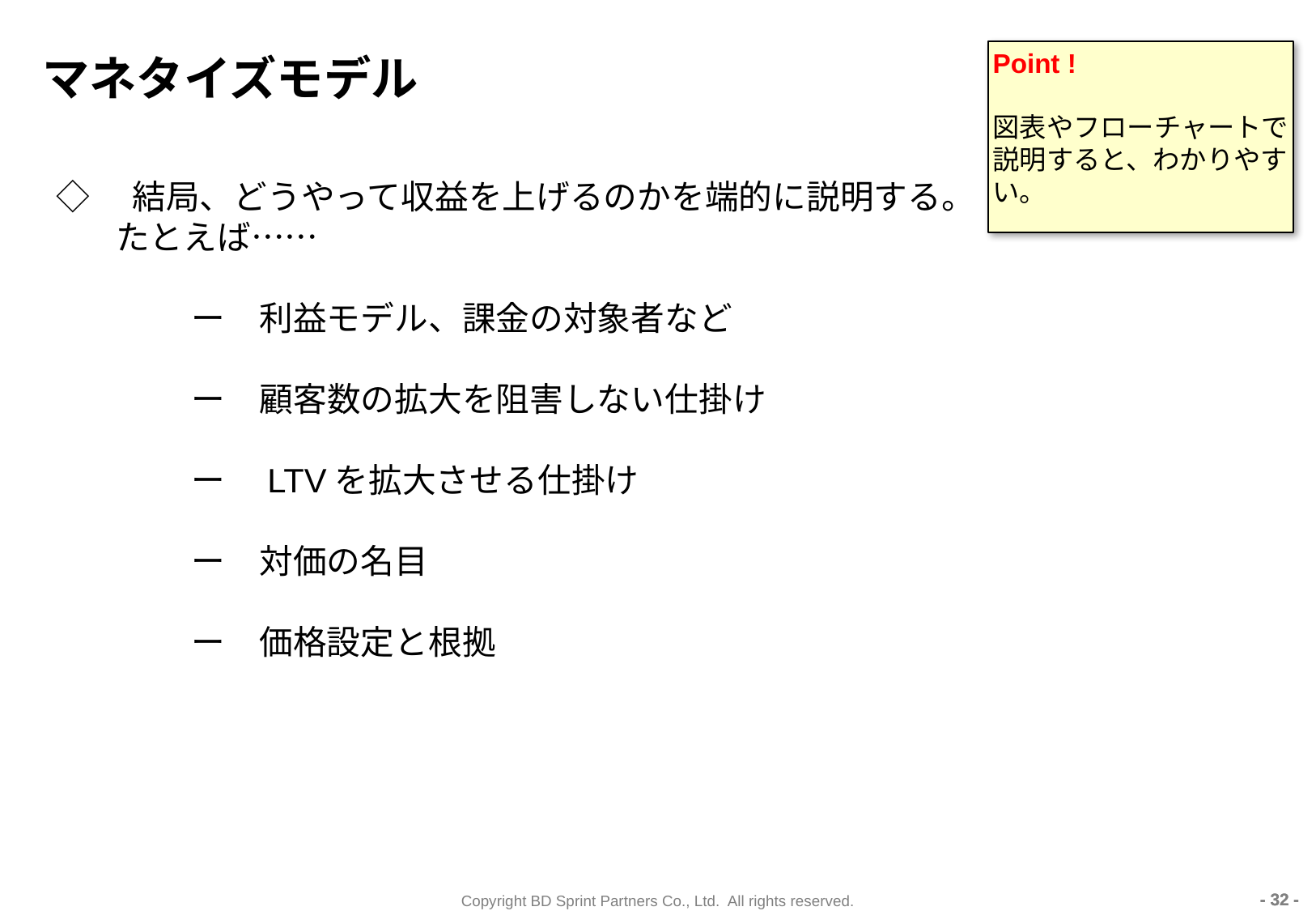

# マネタイズモデル
Point !

図表やフローチャートで説明すると、わかりやすい。

◇　結局、どうやって収益を上げるのかを端的に説明する。
たとえば……

　　　　ー　利益モデル、課金の対象者など

　　　　ー　顧客数の拡大を阻害しない仕掛け

　　　　ー　LTVを拡大させる仕掛け

　　　　ー　対価の名目

　　　　ー　価格設定と根拠